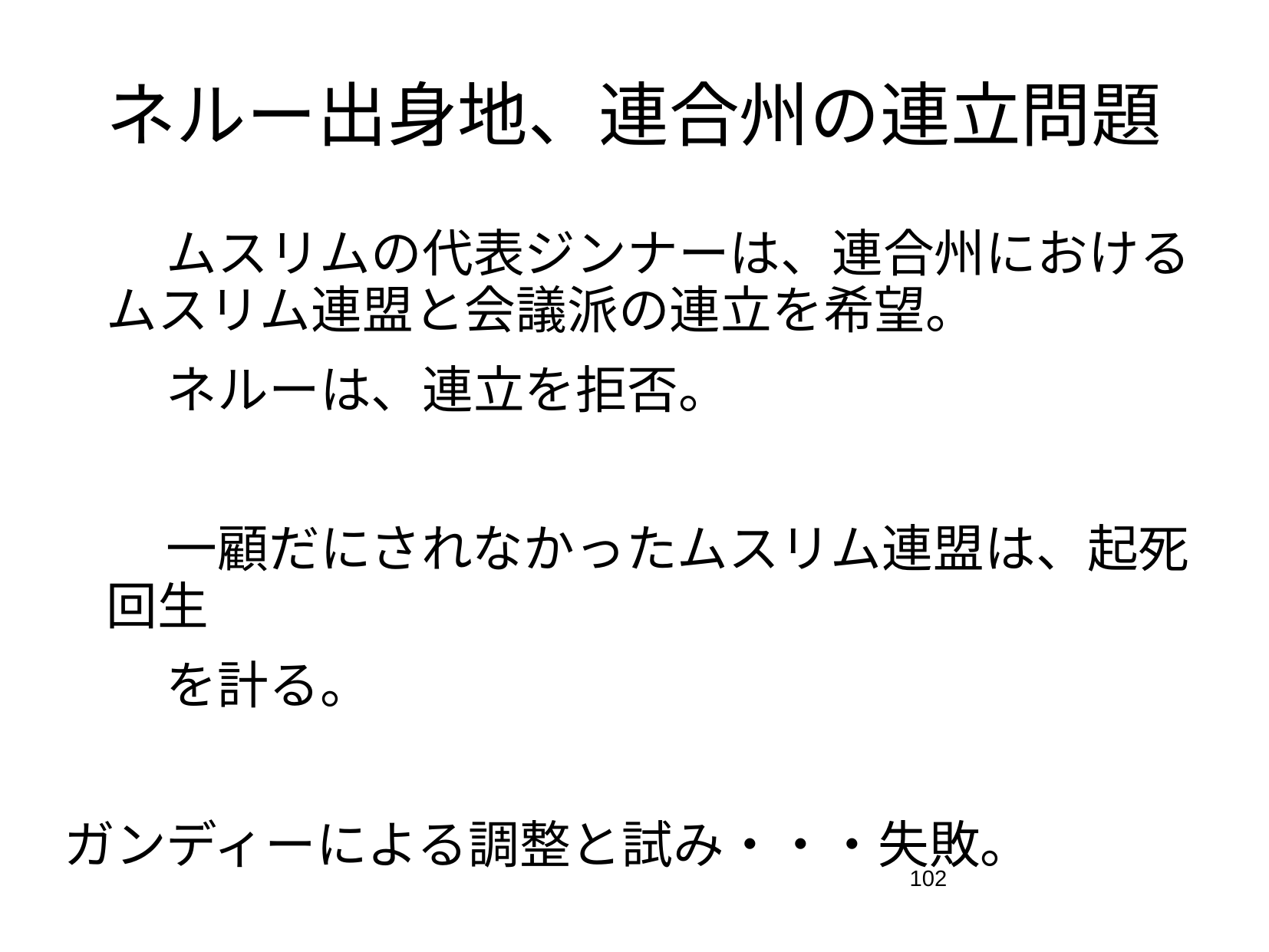

# ネルー出身地、連合州の連立問題
　　ムスリムの代表ジンナーは、連合州におけるムスリム連盟と会議派の連立を希望。
　　ネルーは、連立を拒否。

　　一顧だにされなかったムスリム連盟は、起死回生
　　を計る。

ガンディーによる調整と試み・・・失敗。
102